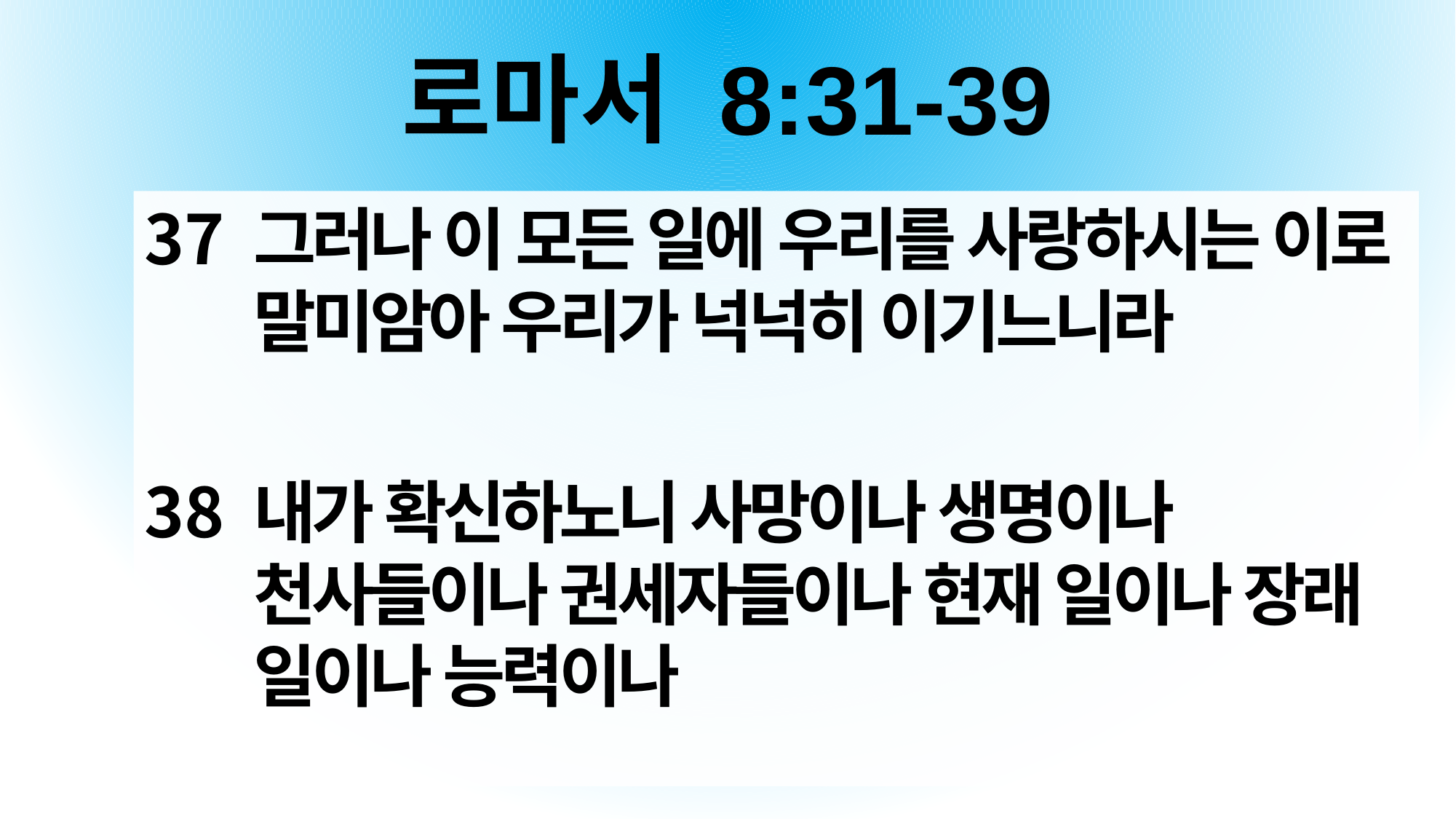

# 로마서 8:31-39
그러나 이 모든 일에 우리를 사랑하시는 이로 말미암아 우리가 넉넉히 이기느니라

내가 확신하노니 사망이나 생명이나 천사들이나 권세자들이나 현재 일이나 장래 일이나 능력이나